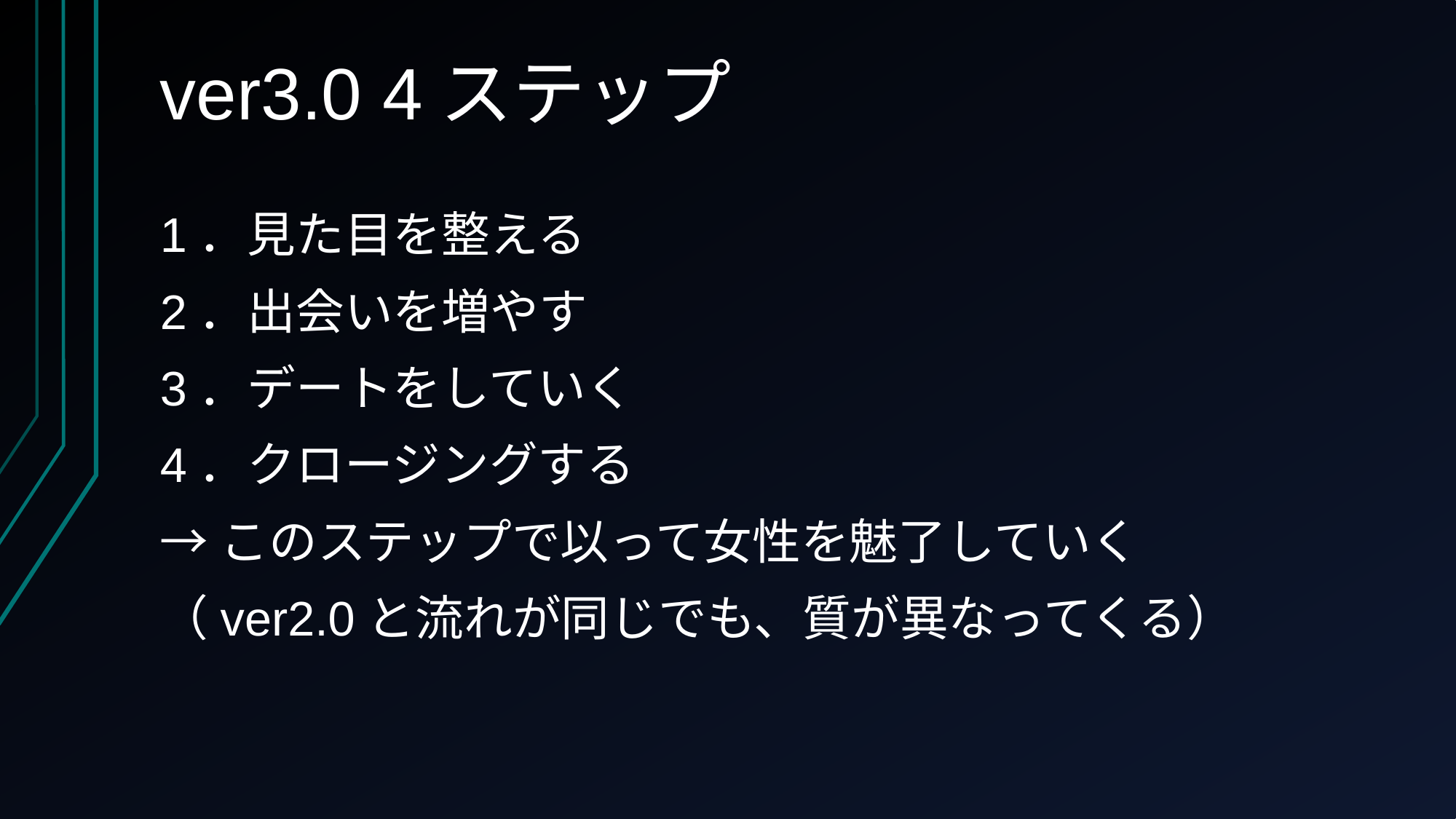

# ver3.0 4ステップ
1．見た目を整える
2．出会いを増やす
3．デートをしていく
4．クロージングする
→このステップで以って女性を魅了していく
（ver2.0と流れが同じでも、質が異なってくる）